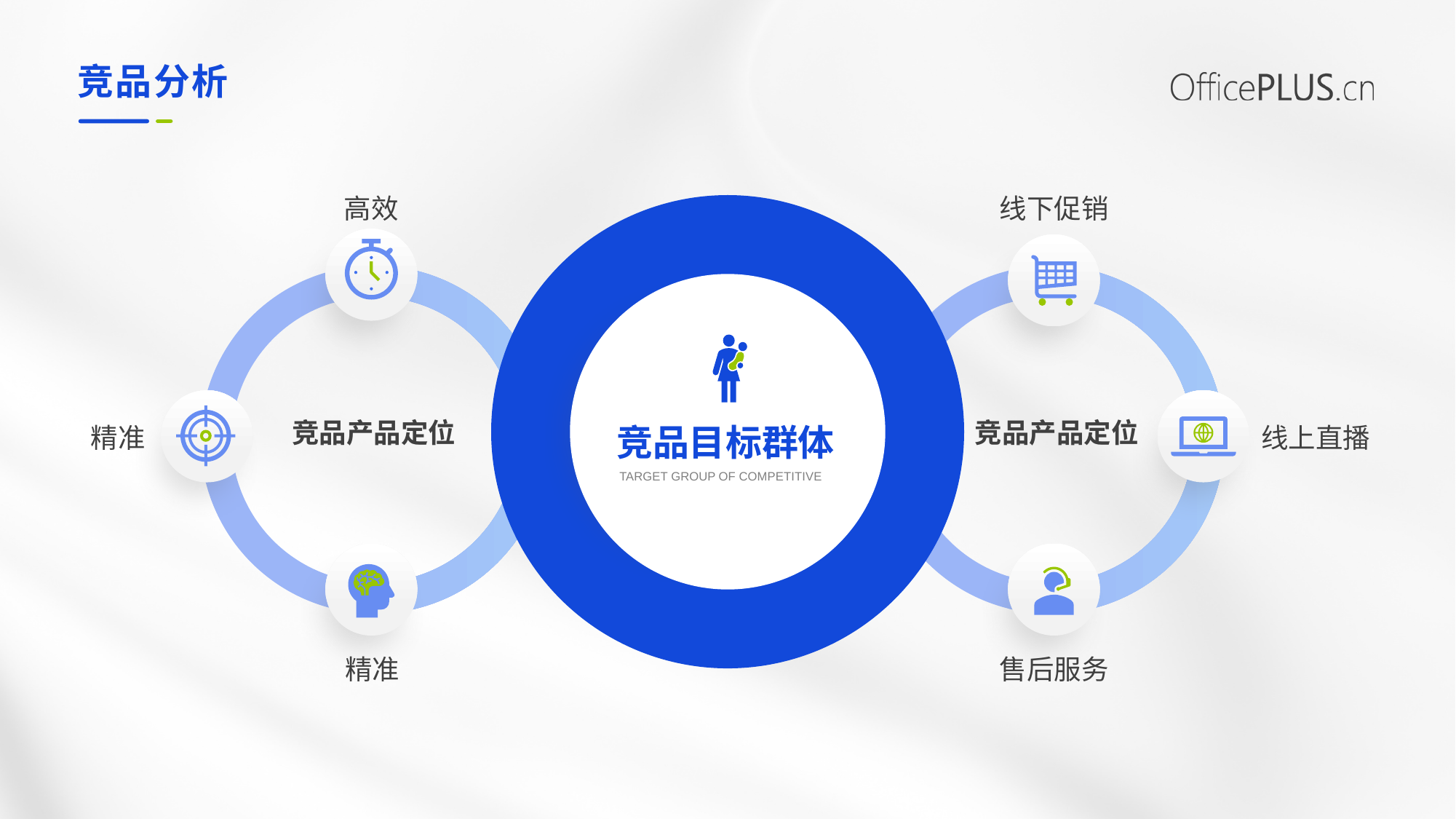

竞品分析
高效
线下促销

竞品产品定位
竞品产品定位
竞品目标群体
精准
线上直播

TARGET GROUP OF COMPETITIVE

精准
售后服务